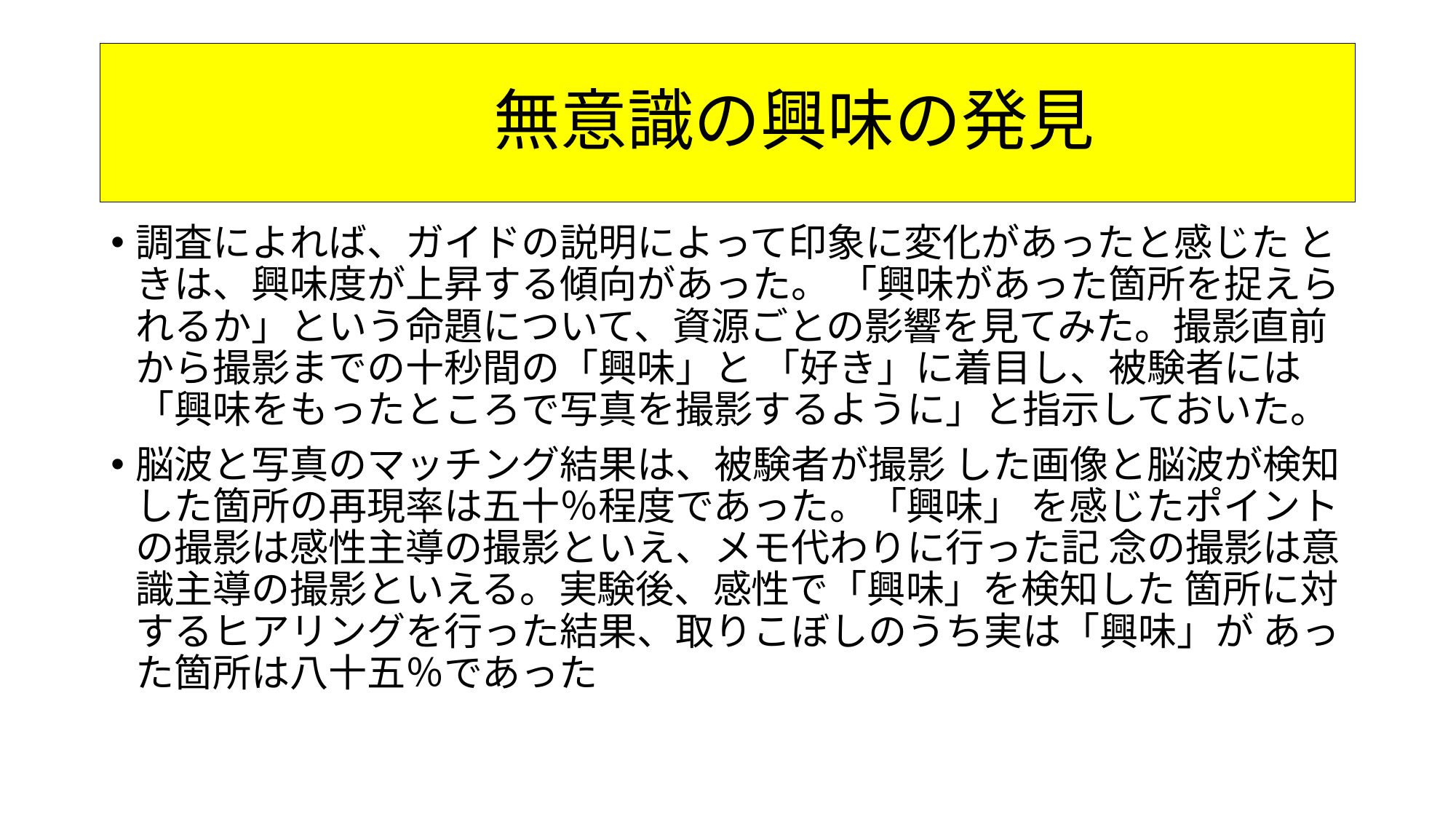

# 無意識の興味の発見
調査によれば、ガイドの説明によって印象に変化があったと感じた ときは、興味度が上昇する傾向があった。 「興味があった箇所を捉えられるか」という命題について、資源ごとの影響を見てみた。撮影直前から撮影までの十秒間の「興味」と 「好き」に着目し、被験者には「興味をもったところで写真を撮影するように」と指示しておいた。
脳波と写真のマッチング結果は、被験者が撮影 した画像と脳波が検知した箇所の再現率は五十％程度であった。「興味」 を感じたポイントの撮影は感性主導の撮影といえ、メモ代わりに行った記 念の撮影は意識主導の撮影といえる。実験後、感性で「興味」を検知した 箇所に対するヒアリングを行った結果、取りこぼしのうち実は「興味」が あった箇所は八十五％であった